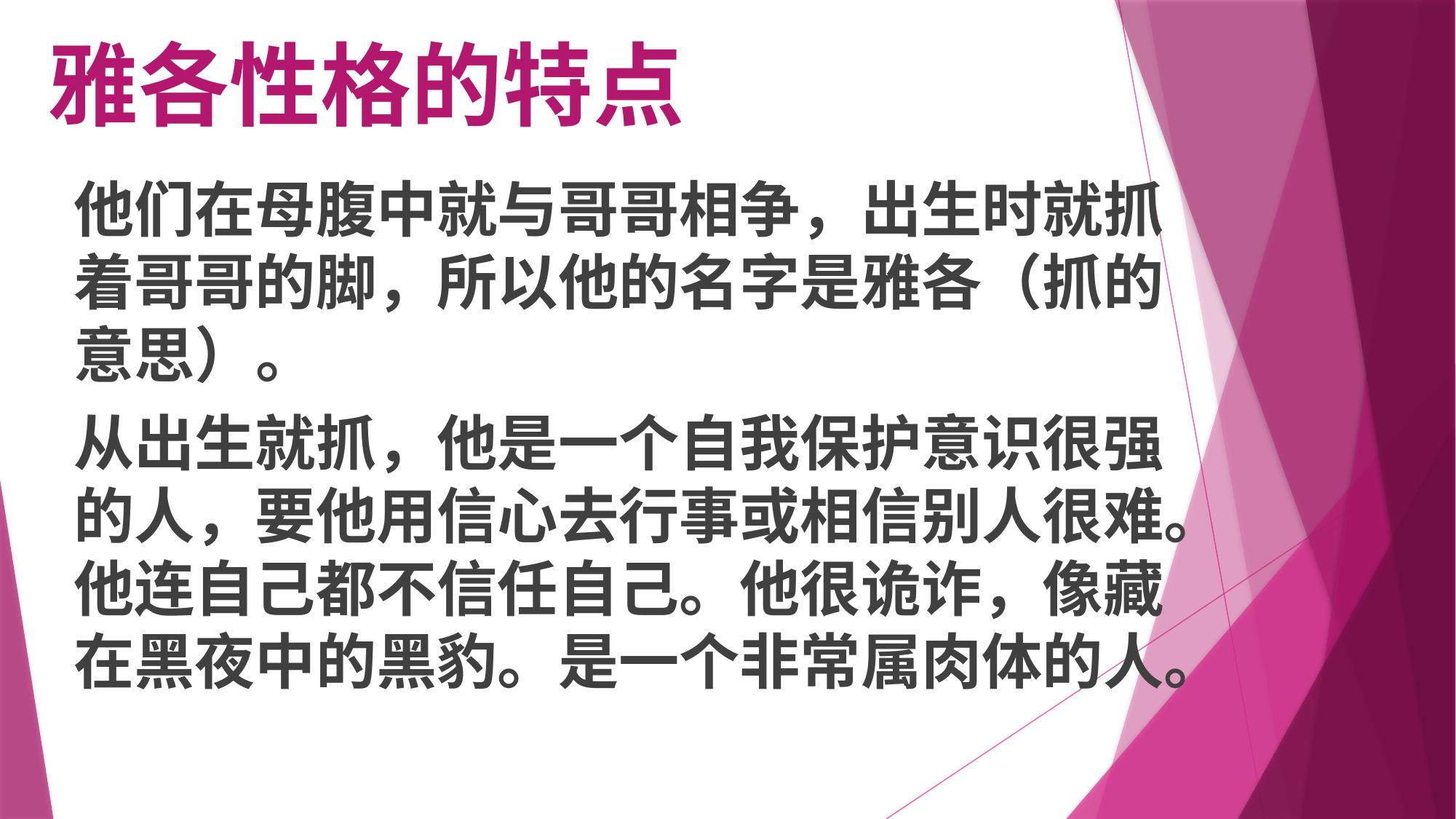

# 雅各性格的特点
他们在母腹中就与哥哥相争，出生时就抓着哥哥的脚，所以他的名字是雅各（抓的意思）。
从出生就抓，他是一个自我保护意识很强的人，要他用信心去行事或相信别人很难。他连自己都不信任自己。他很诡诈，像藏在黑夜中的黑豹。是一个非常属肉体的人。